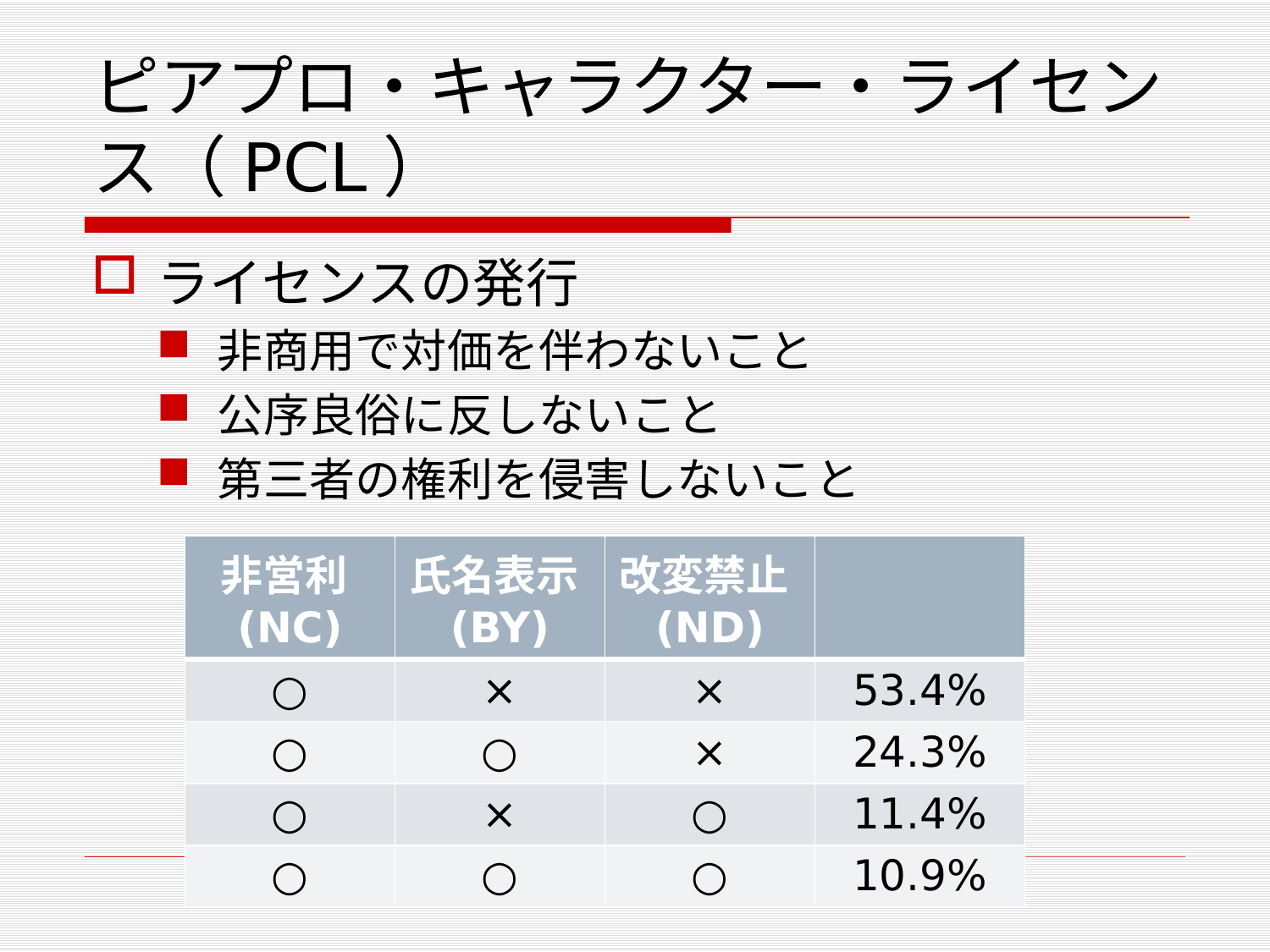

# ピアプロ・キャラクター・ライセンス（PCL）
ライセンスの発行
非商用で対価を伴わないこと
公序良俗に反しないこと
第三者の権利を侵害しないこと
| 非営利(NC) | 氏名表示(BY) | 改変禁止(ND) |  |
| --- | --- | --- | --- |
| ○ | × | × | 53.4% |
| ○ | ○ | × | 24.3% |
| ○ | × | ○ | 11.4% |
| ○ | ○ | ○ | 10.9% |